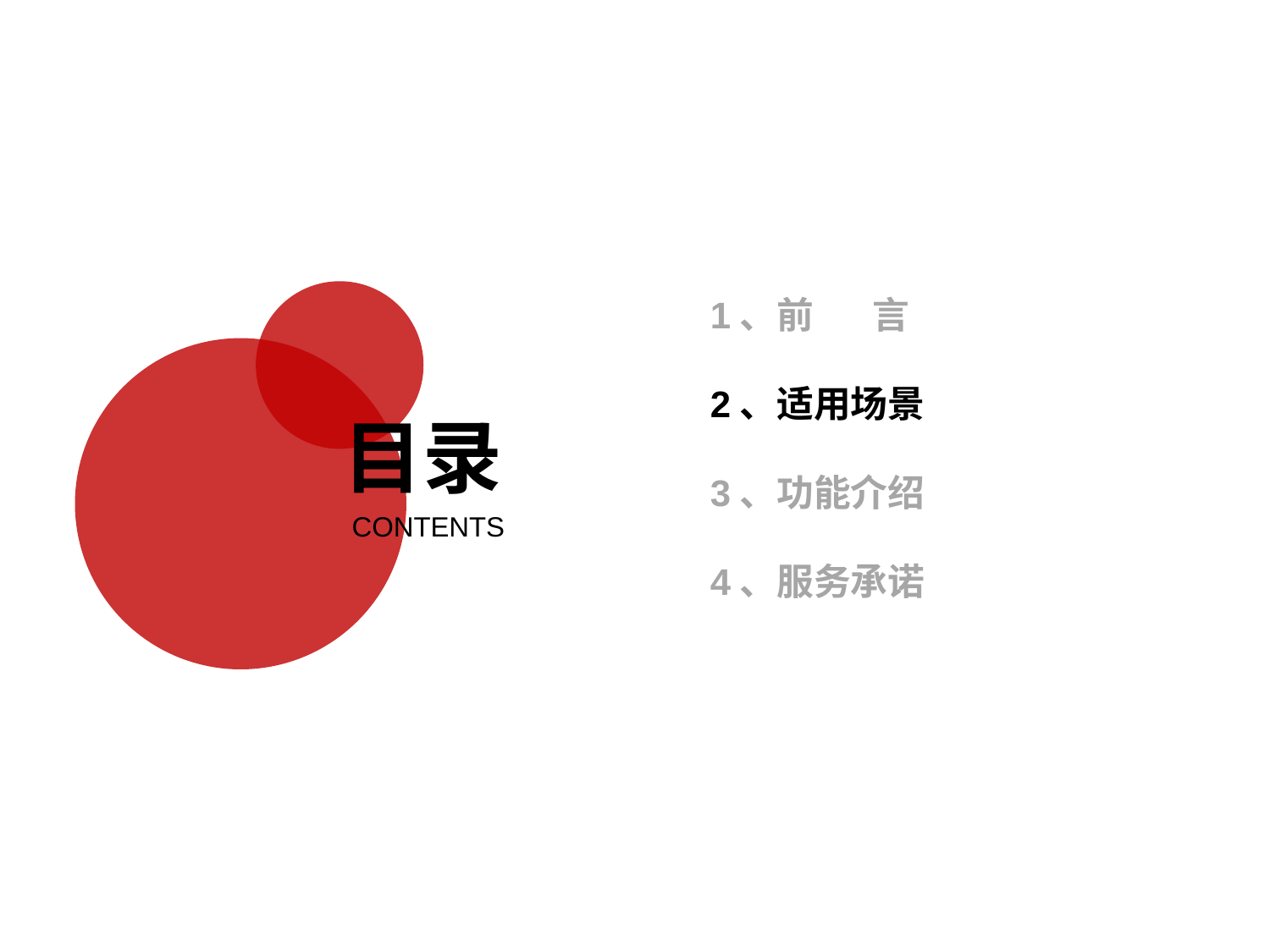

1、前       言
2、适用场景
3、功能介绍
4、服务承诺

目录
CONTENTS